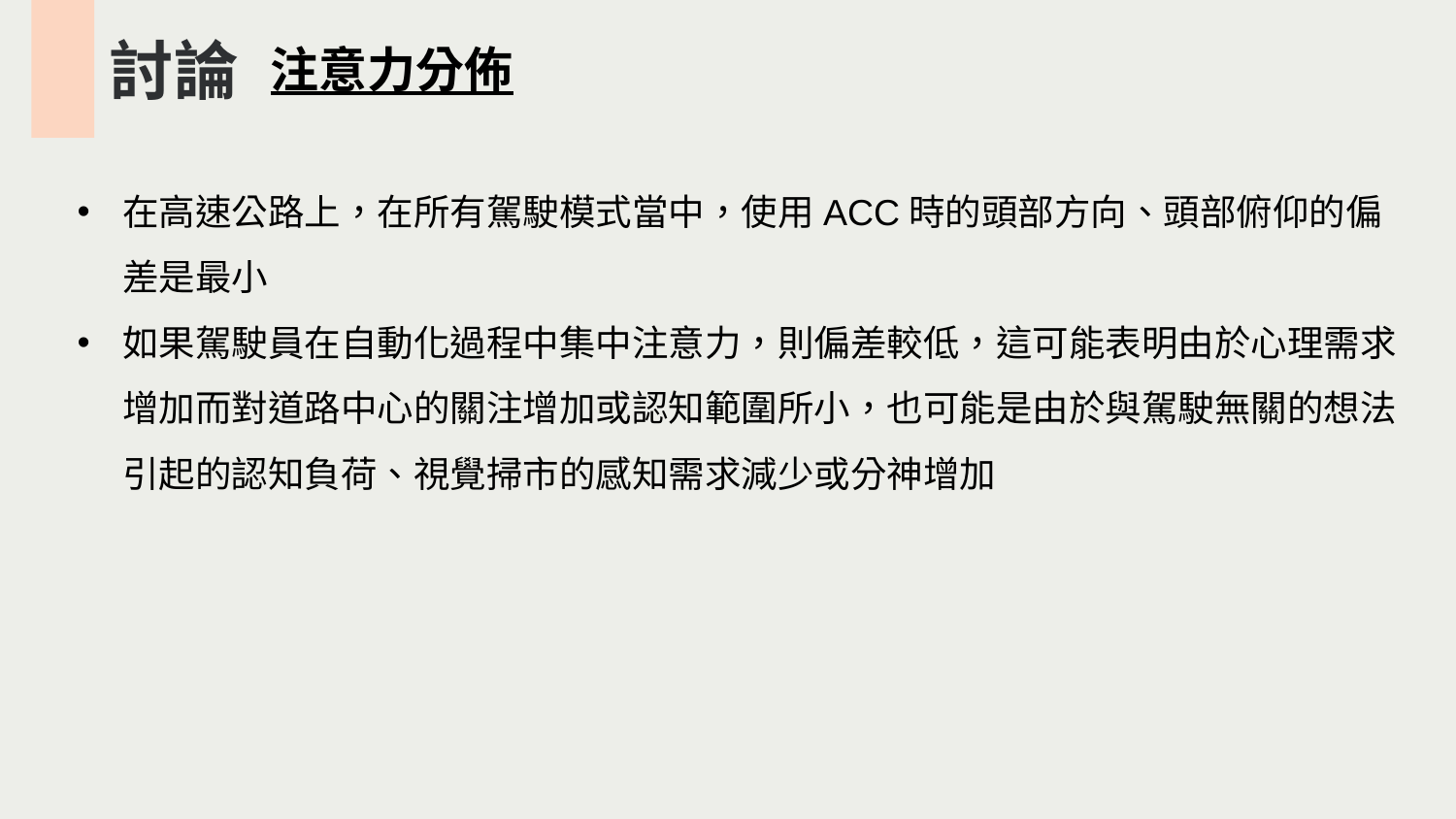

討論
注意力分佈
在高速公路上，在所有駕駛模式當中，使用ACC時的頭部方向、頭部俯仰的偏差是最小
如果駕駛員在自動化過程中集中注意力，則偏差較低，這可能表明由於心理需求增加而對道路中心的關注增加或認知範圍所小，也可能是由於與駕駛無關的想法引起的認知負荷、視覺掃市的感知需求減少或分神增加